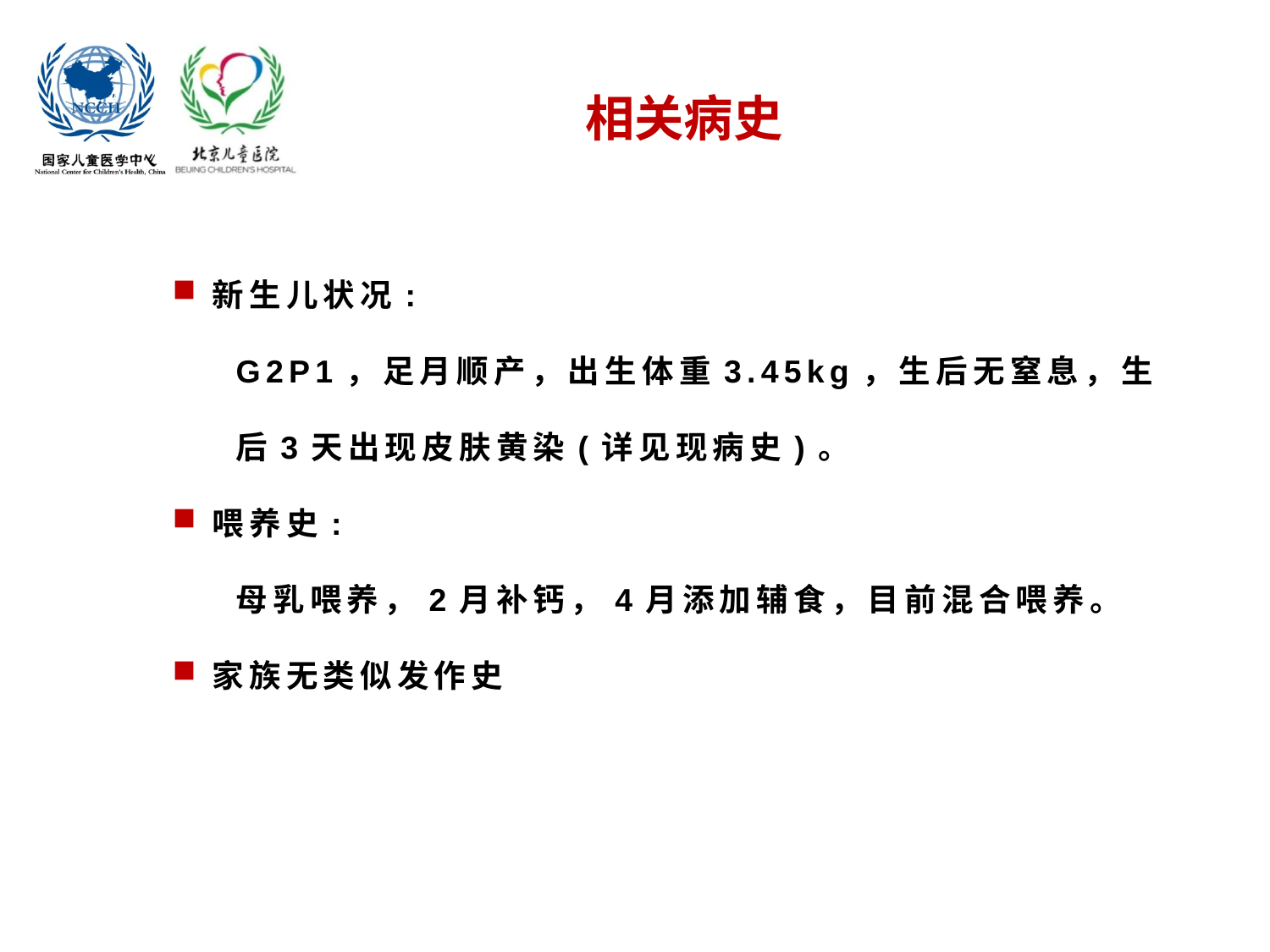

# 相关病史
新生儿状况:
G2P1，足月顺产，出生体重3.45kg，生后无窒息，生后3天出现皮肤黄染(详见现病史)。
喂养史:
母乳喂养，2月补钙，4月添加辅食，目前混合喂养。
家族无类似发作史